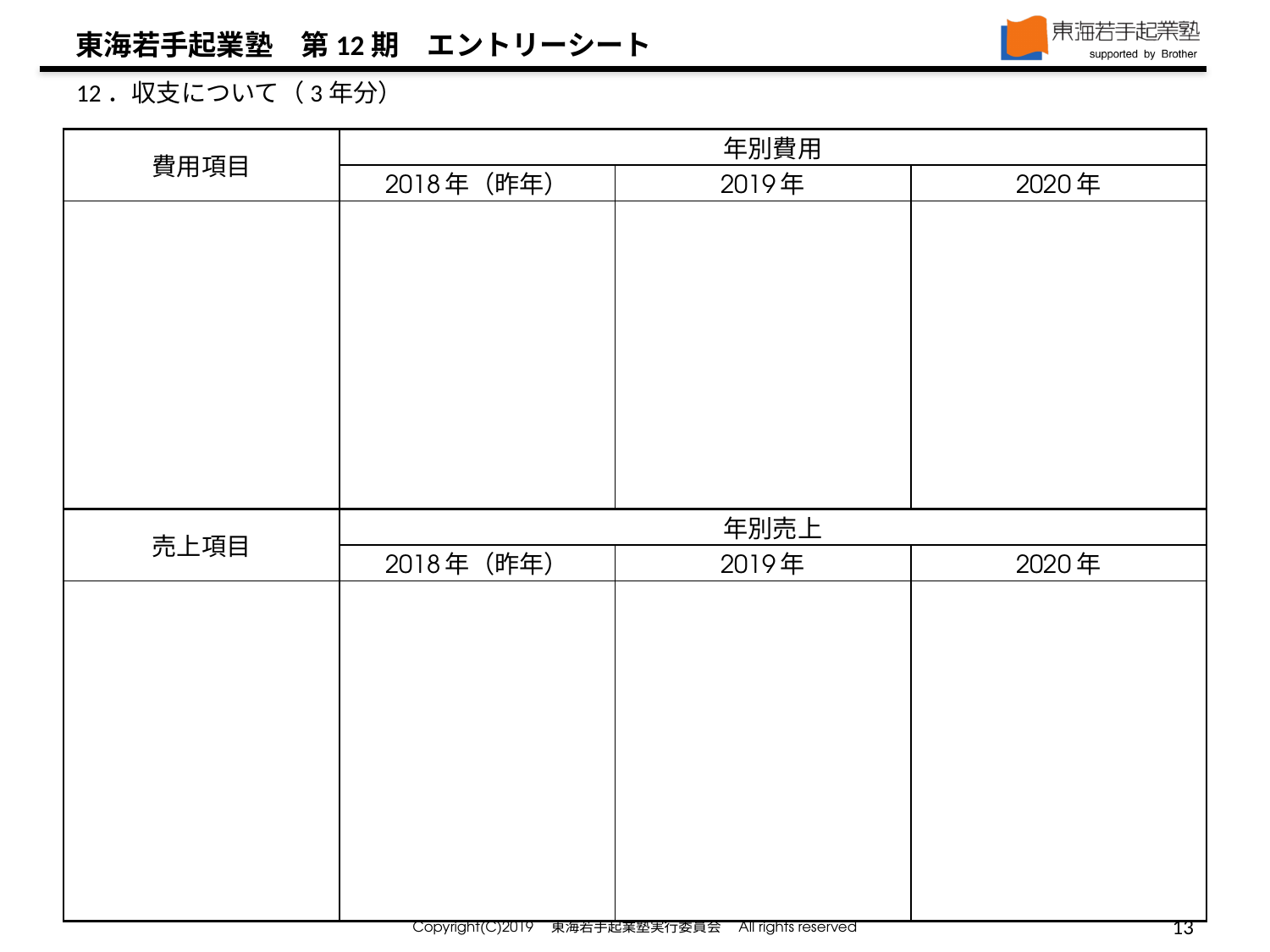

# 12．収支について（3年分）
| 費用項目 | 年別費用 |  |  |
| --- | --- | --- | --- |
|  | 2018年（昨年） | 2019年 | 2020年 |
|  |  |  |  |
| 売上項目 | 年別売上 |  |  |
|  | 2018年（昨年） | 2019年 | 2020年 |
|  |  |  |  |
Copyright(C)2019　東海若手起業塾実行委員会　All rights reserved
13